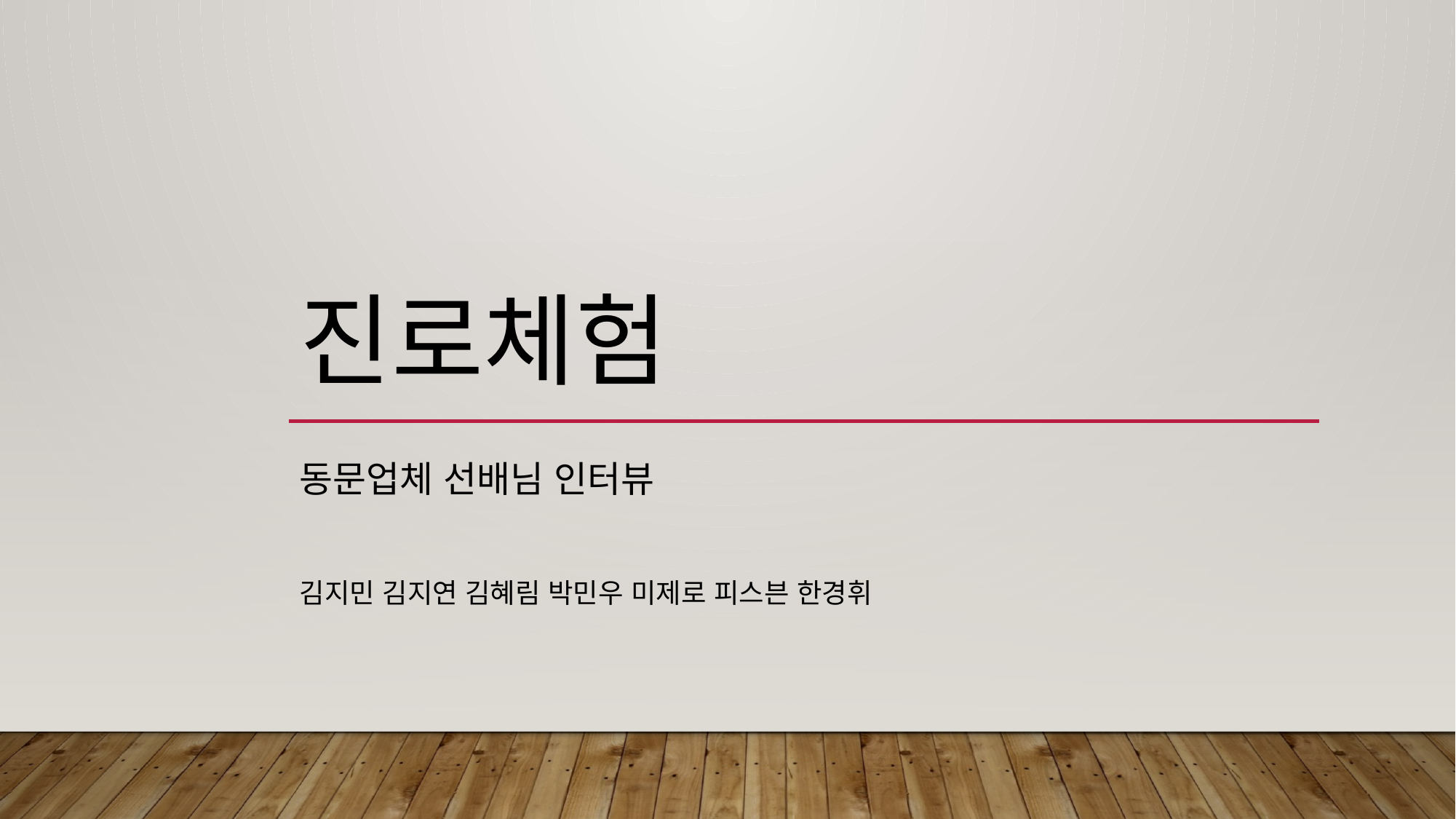

# 진로체험
동문업체 선배님 인터뷰

김지민 김지연 김혜림 박민우 미제로 피스븐 한경휘